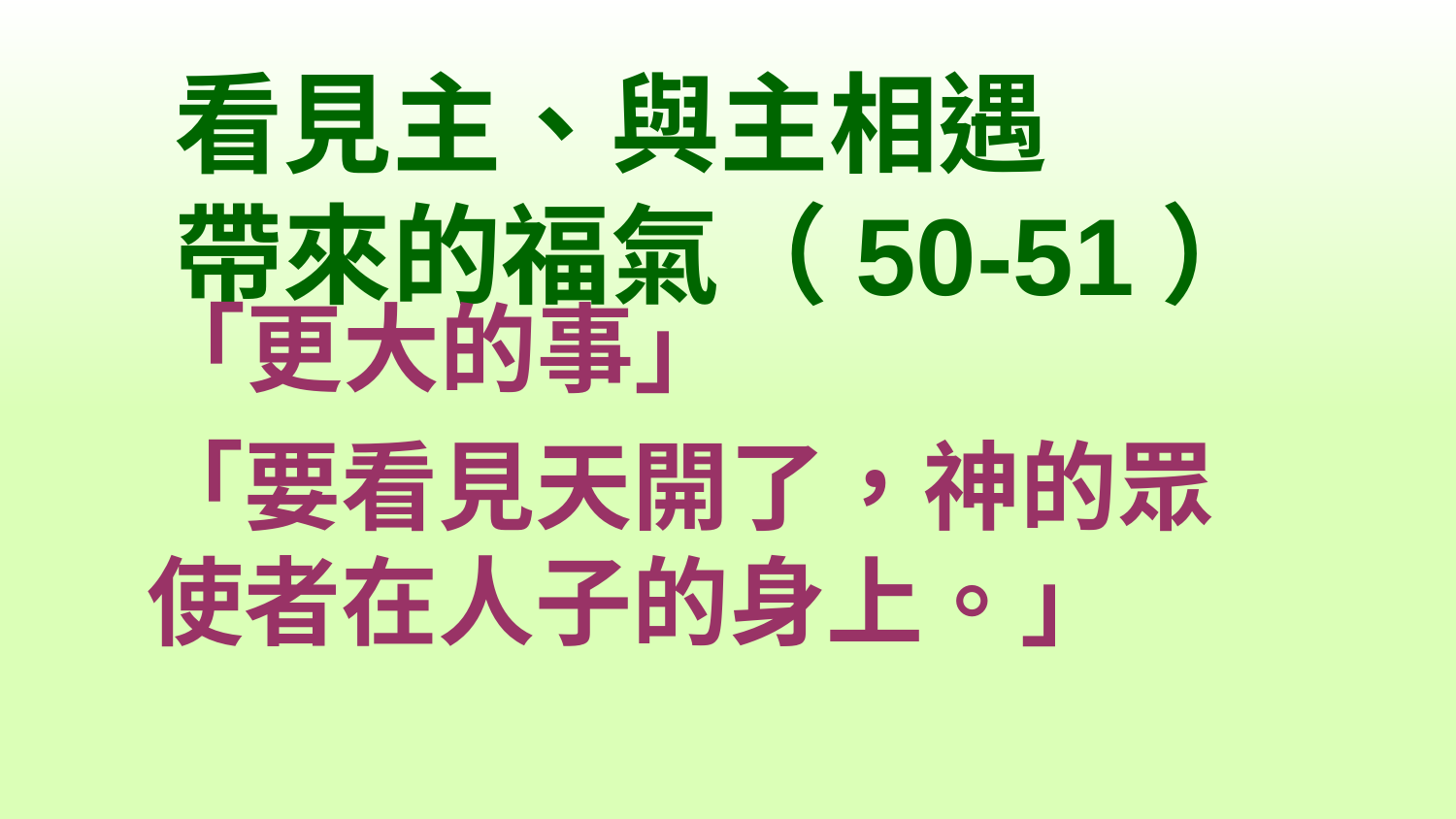

看見主、與主相遇
帶來的福氣（50-51）
「更大的事」
「要看見天開了，神的眾使者在人子的身上。」